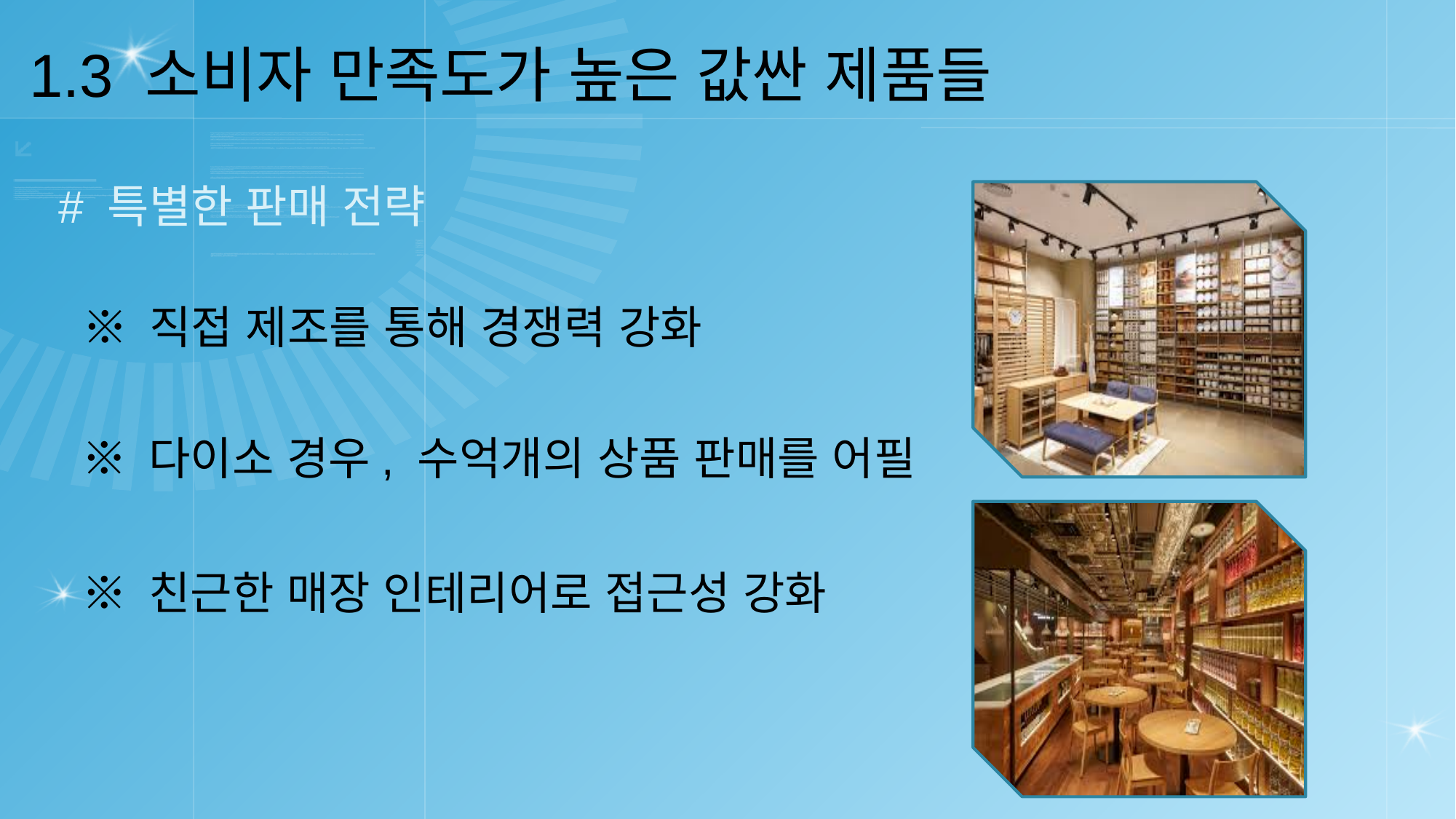

1.3 소비자 만족도가 높은 값싼 제품들
# 특별한 판매 전략

※ 직접 제조를 통해 경쟁력 강화
※ 다이소 경우, 수억개의 상품 판매를 어필

※ 친근한 매장 인테리어로 접근성 강화